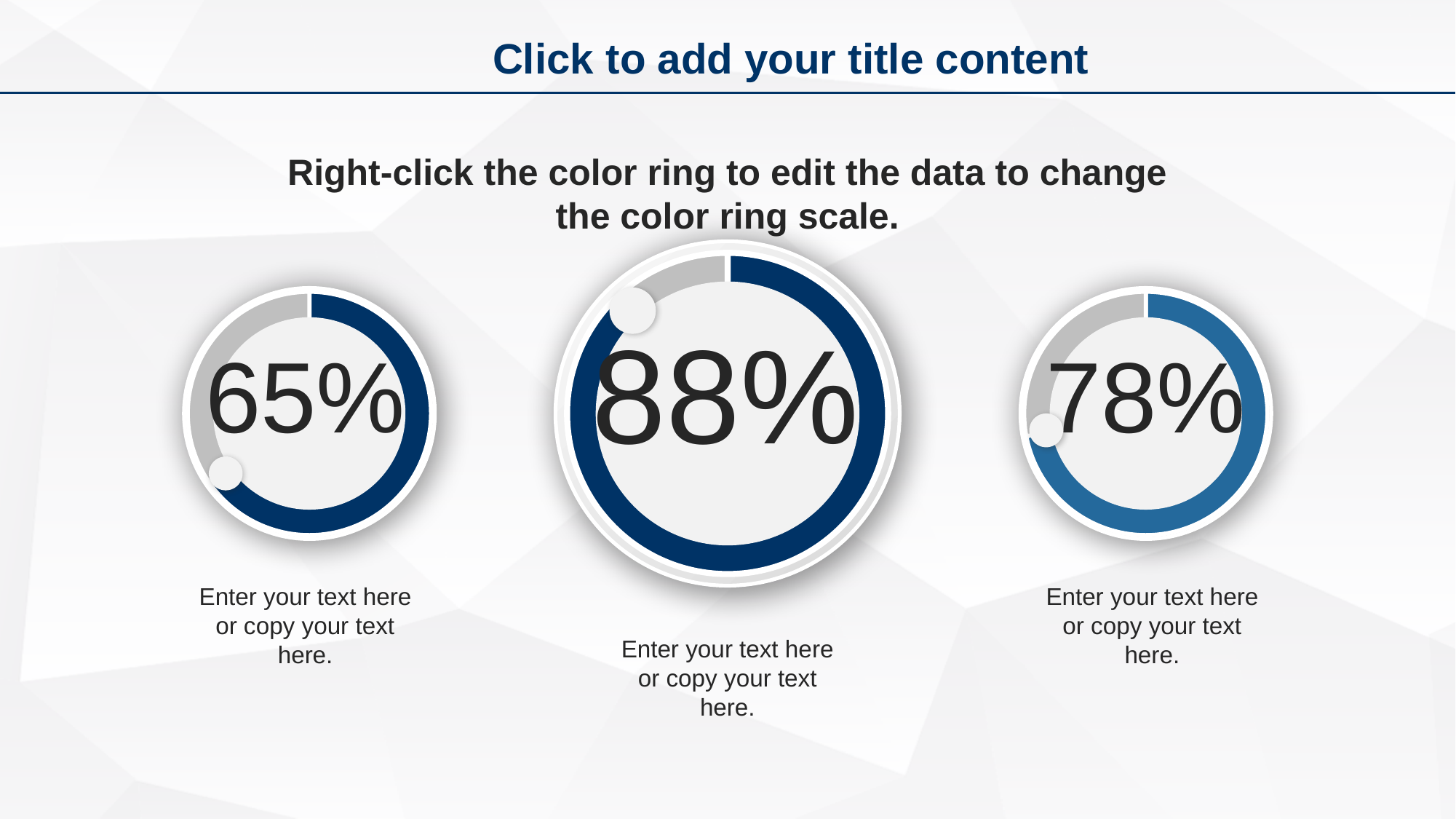

Click to add your title content
Right-click the color ring to edit the data to change the color ring scale.

### Chart

| Category | 销售额 |
|---|---|
| 第一季度 | 88.0 |
| 第二季度 | 12.0 |

### Chart

| Category | 销售额 |
|---|---|
| 第一季度 | 65.0 |
| 第二季度 | 35.0 |

### Chart

| Category | 销售额 |
|---|---|
| 第一季度 | 72.0 |
| 第二季度 | 28.0 |

88%

65%
78%

Enter your text here or copy your text here.
Enter your text here or copy your text here.
Enter your text here or copy your text here.